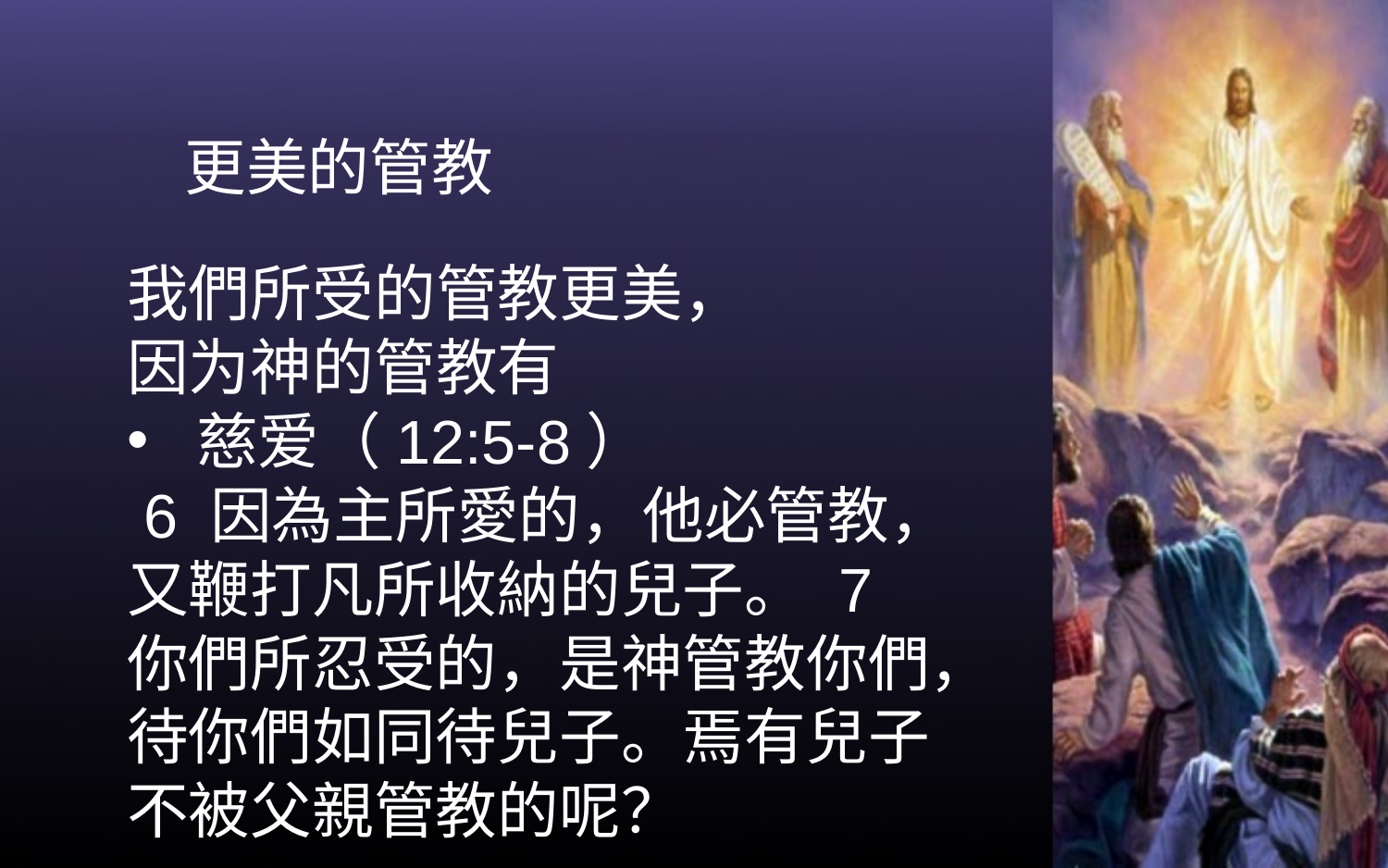

更美的管教
我們所受的管教更美，
因为神的管教有
慈爱（12:5-8）
 6 因為主所愛的，他必管教，又鞭打凡所收納的兒子。 7 你們所忍受的，是神管教你們，待你們如同待兒子。焉有兒子不被父親管教的呢？